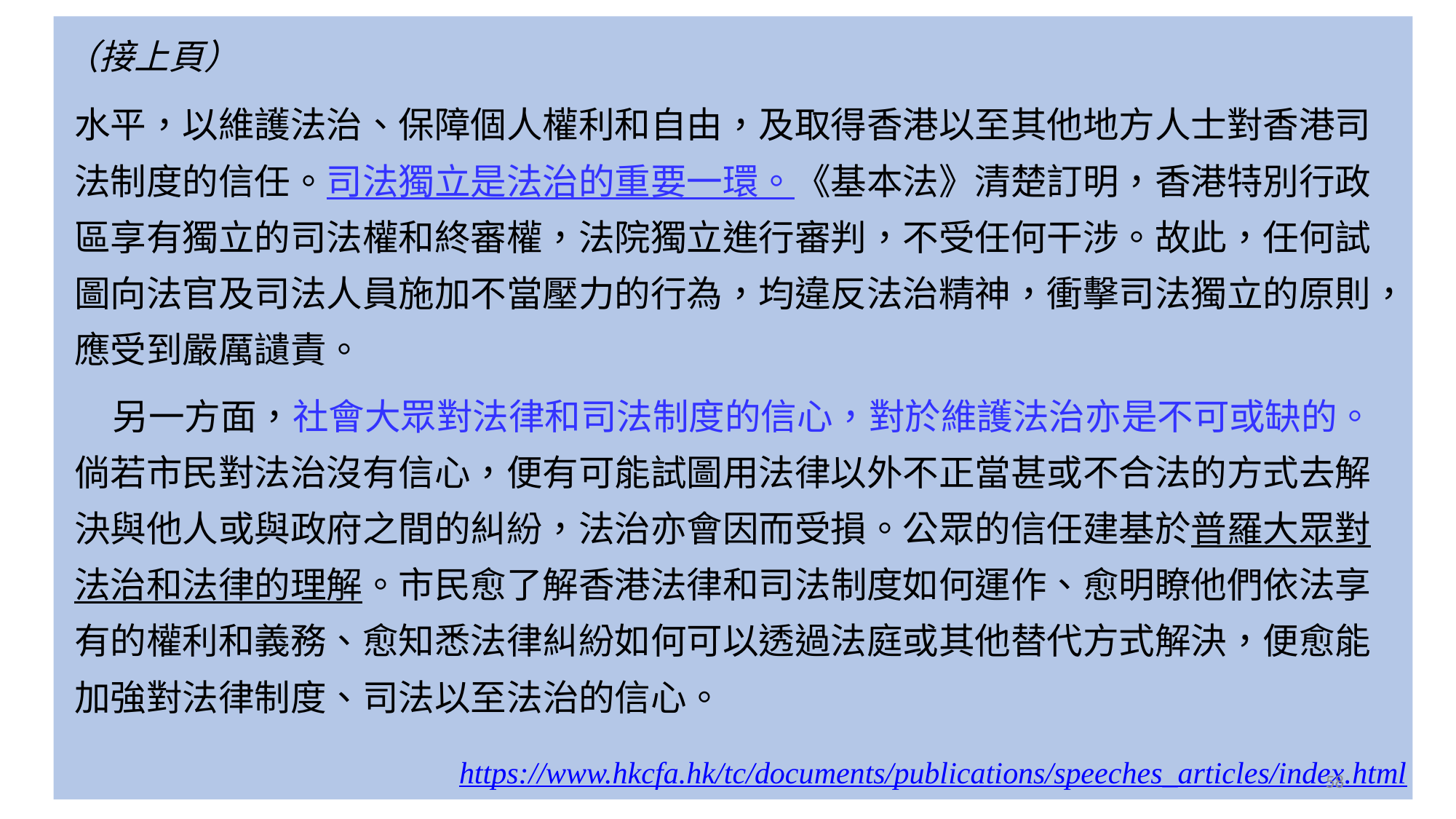

（接上頁）
水平，以維護法治、保障個人權利和自由，及取得香港以至其他地方人士對香港司法制度的信任。司法獨立是法治的重要一環。《基本法》清楚訂明，香港特別行政區享有獨立的司法權和終審權，法院獨立進行審判，不受任何干涉。故此，任何試圖向法官及司法人員施加不當壓力的行為，均違反法治精神，衝擊司法獨立的原則，應受到嚴厲讉責。
    另一方面，社會大眾對法律和司法制度的信心，對於維護法治亦是不可或缺的。倘若市民對法治沒有信心，便有可能試圖用法律以外不正當甚或不合法的方式去解決與他人或與政府之間的糾紛，法治亦會因而受損。公眾的信任建基於普羅大眾對法治和法律的理解。市民愈了解香港法律和司法制度如何運作、愈明瞭他們依法享有的權利和義務、愈知悉法律糾紛如何可以透過法庭或其他替代方式解決，便愈能加強對法律制度、司法以至法治的信心。

https://www.hkcfa.hk/tc/documents/publications/speeches_articles/index.html
58